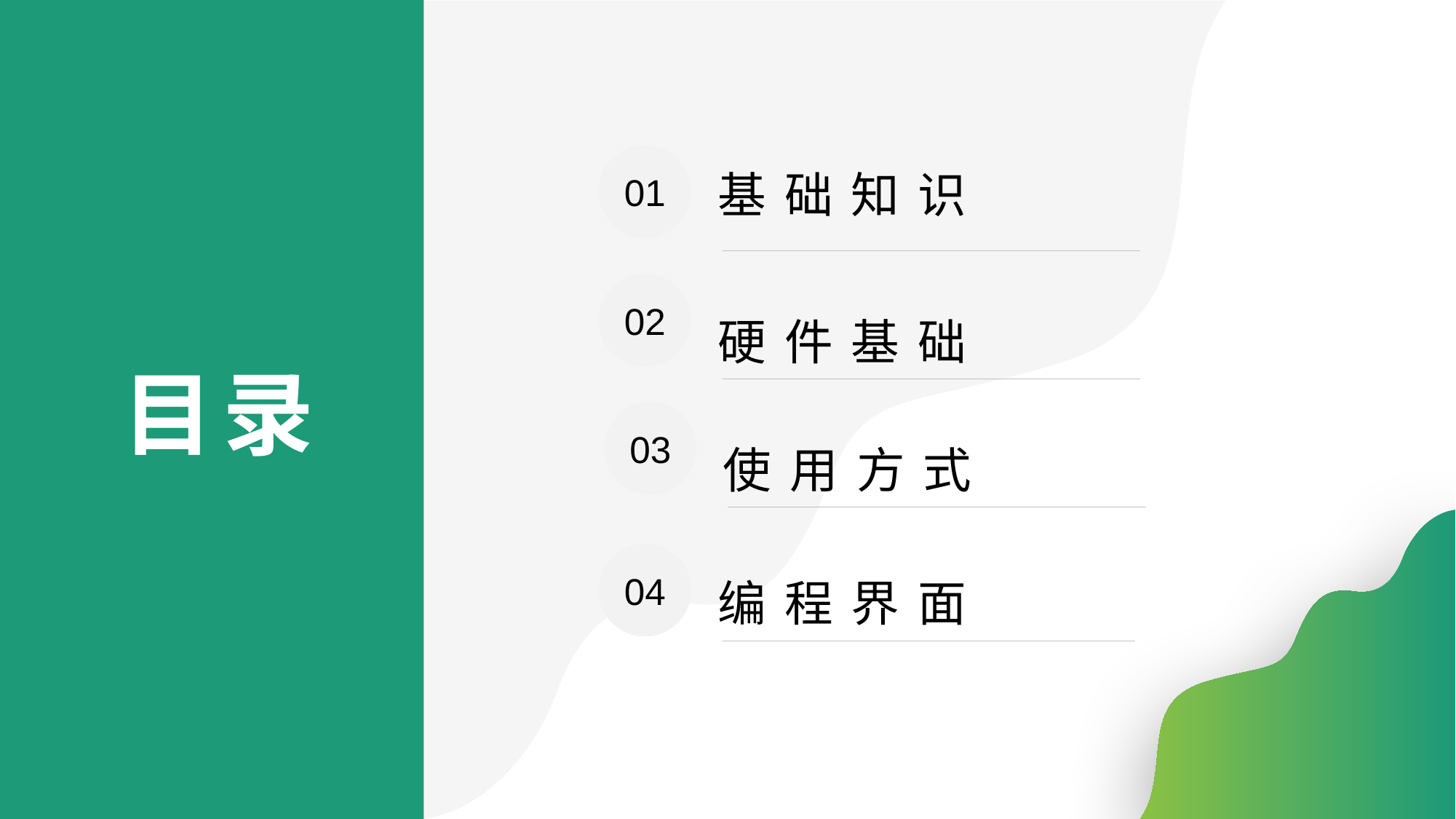

01
基础知识
02
硬件基础
目录
03
使用方式

04
编程界面